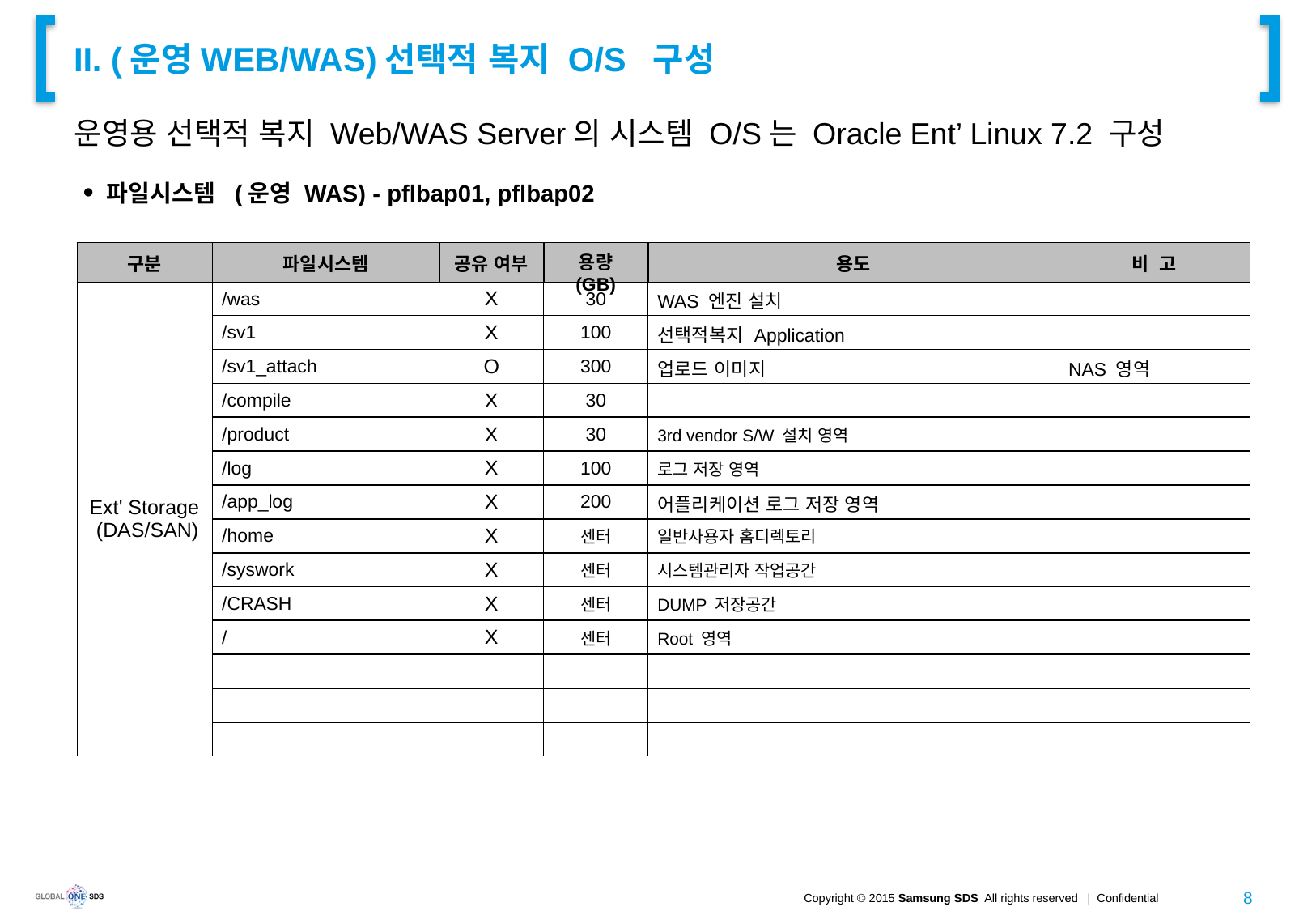

# II. (운영WEB/WAS)선택적 복지 O/S  구성
운영용 선택적 복지 Web/WAS Server의 시스템 O/S는 Oracle Ent’ Linux 7.2 구성
파일시스템  (운영 WAS) - pflbap01, pflbap02
| 구분 | 파일시스템 | 공유 여부 | 용량 (GB) | 용도 | 비 고 |
| --- | --- | --- | --- | --- | --- |
| Ext' Storage (DAS/SAN) | /was | X | 30 | WAS 엔진 설치 |  |
|  | /sv1 | X | 100 | 선택적복지 Application |  |
|  | /sv1\_attach | O | 300 | 업로드 이미지 | NAS 영역 |
|  | /compile | X | 30 |  |  |
|  | /product | X | 30 | 3rd vendor S/W 설치 영역 |  |
|  | /log | X | 100 | 로그 저장 영역 |  |
|  | /app\_log | X | 200 | 어플리케이션 로그 저장 영역 |  |
|  | /home | X | 센터 | 일반사용자 홈디렉토리 |  |
|  | /syswork | X | 센터 | 시스템관리자 작업공간 |  |
|  | /CRASH | X | 센터 | DUMP 저장공간 |  |
|  | / | X | 센터 | Root 영역 |  |
|  |  |  |  |  |  |
|  |  |  |  |  |  |
|  |  |  |  |  |  |